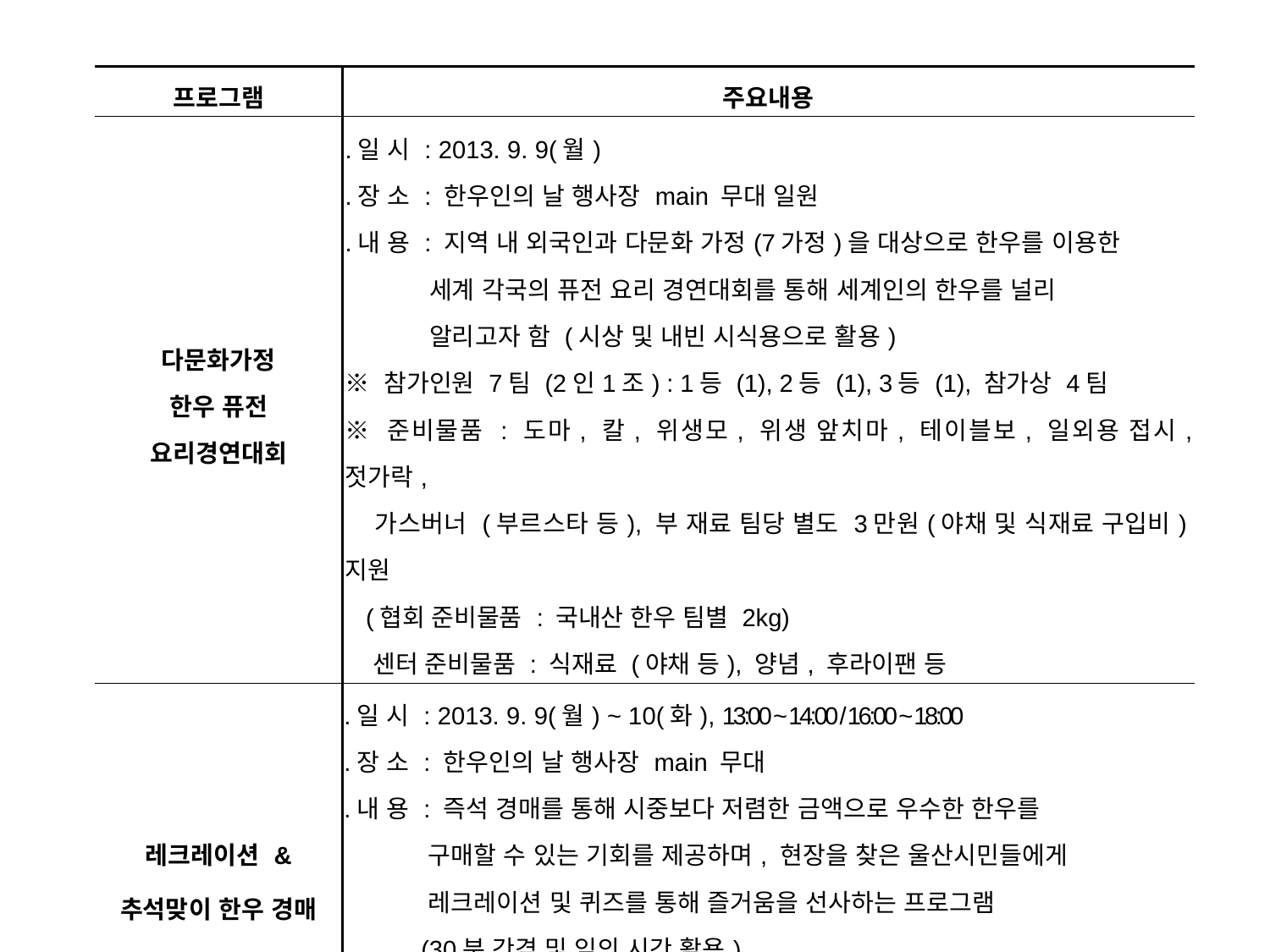

| 프로그램 | 주요내용 |
| --- | --- |
| 다문화가정 한우 퓨전 요리경연대회 | .일 시 : 2013. 9. 9(월) .장 소 : 한우인의 날 행사장 main 무대 일원 .내 용 : 지역 내 외국인과 다문화 가정(7가정)을 대상으로 한우를 이용한 세계 각국의 퓨전 요리 경연대회를 통해 세계인의 한우를 널리 알리고자 함 (시상 및 내빈 시식용으로 활용) ※ 참가인원 7팀 (2인1조) : 1등 (1), 2등 (1), 3등 (1), 참가상 4팀 ※ 준비물품 : 도마, 칼, 위생모, 위생 앞치마, 테이블보, 일외용 접시, 젓가락, 가스버너 (부르스타 등), 부 재료 팀당 별도 3만원(야채 및 식재료 구입비)지원 (협회 준비물품 : 국내산 한우 팀별 2kg) 센터 준비물품 : 식재료 (야채 등), 양념, 후라이팬 등 |
| 레크레이션 & 추석맞이 한우 경매 | .일 시 : 2013. 9. 9(월) ~ 10(화), 13:00 ~ 14:00 / 16:00 ~ 18:00 .장 소 : 한우인의 날 행사장 main 무대 .내 용 : 즉석 경매를 통해 시중보다 저렴한 금액으로 우수한 한우를 구매할 수 있는 기회를 제공하며, 현장을 찾은 울산시민들에게 레크레이션 및 퀴즈를 통해 즐거움을 선사하는 프로그램 (30분 간격 및 임의 시간 활용) ※ 경매물품( 판매코너에서 판매하는 물품 \_축협협의물품(리스트 필요) 육가공품, 특수부위, 국거리 등 / 전문사회자 : 유진 |